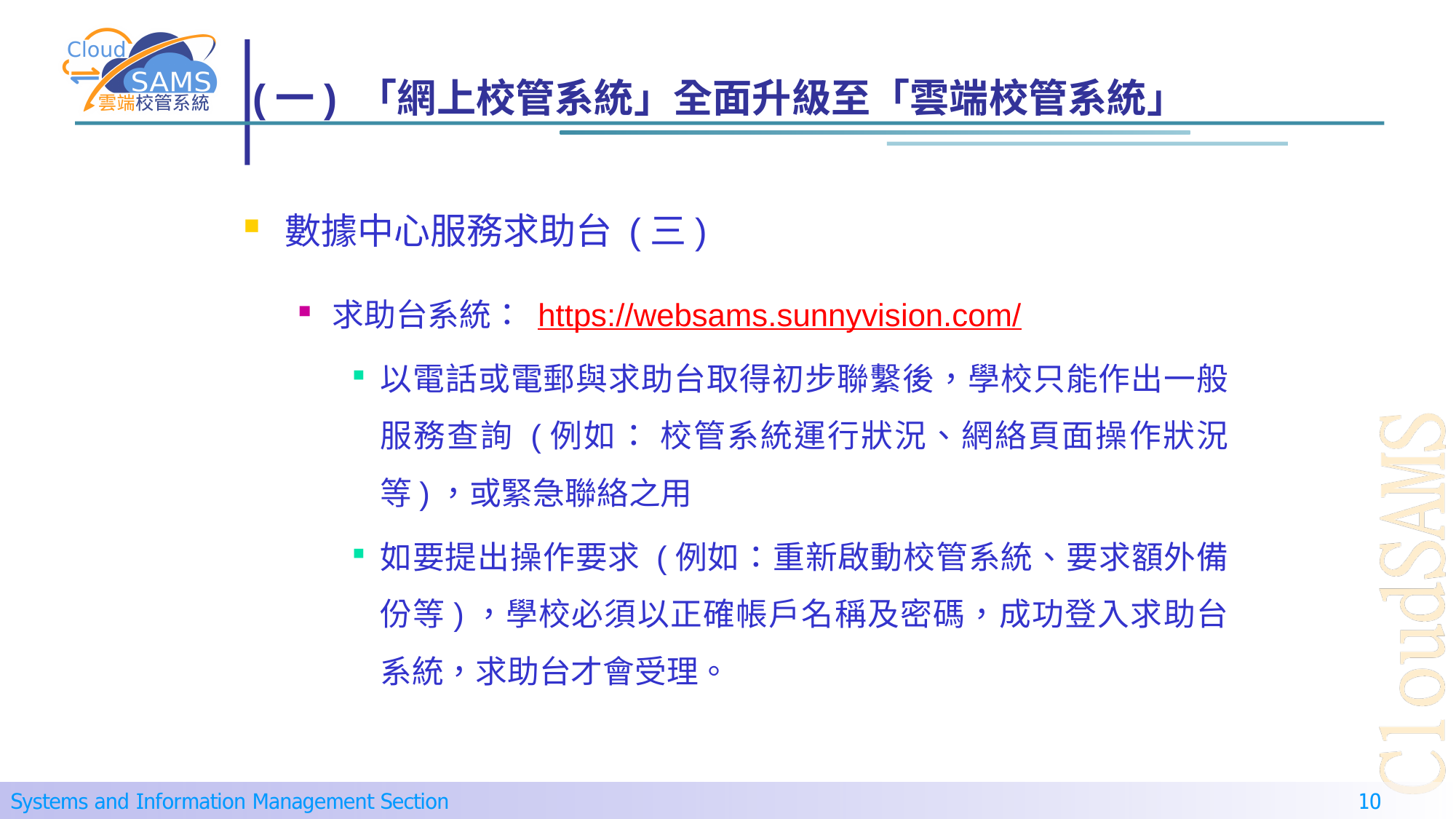

# (一) 「網上校管系統」全面升級至「雲端校管系統」
數據中心服務求助台 (三)
求助台系統： https://websams.sunnyvision.com/
以電話或電郵與求助台取得初步聯繫後，學校只能作出一般服務查詢 (例如： 校管系統運行狀況、網絡頁面操作狀況 等)，或緊急聯絡之用
如要提出操作要求 (例如：重新啟動校管系統、要求額外備份等)，學校必須以正確帳戶名稱及密碼，成功登入求助台系統，求助台才會受理。